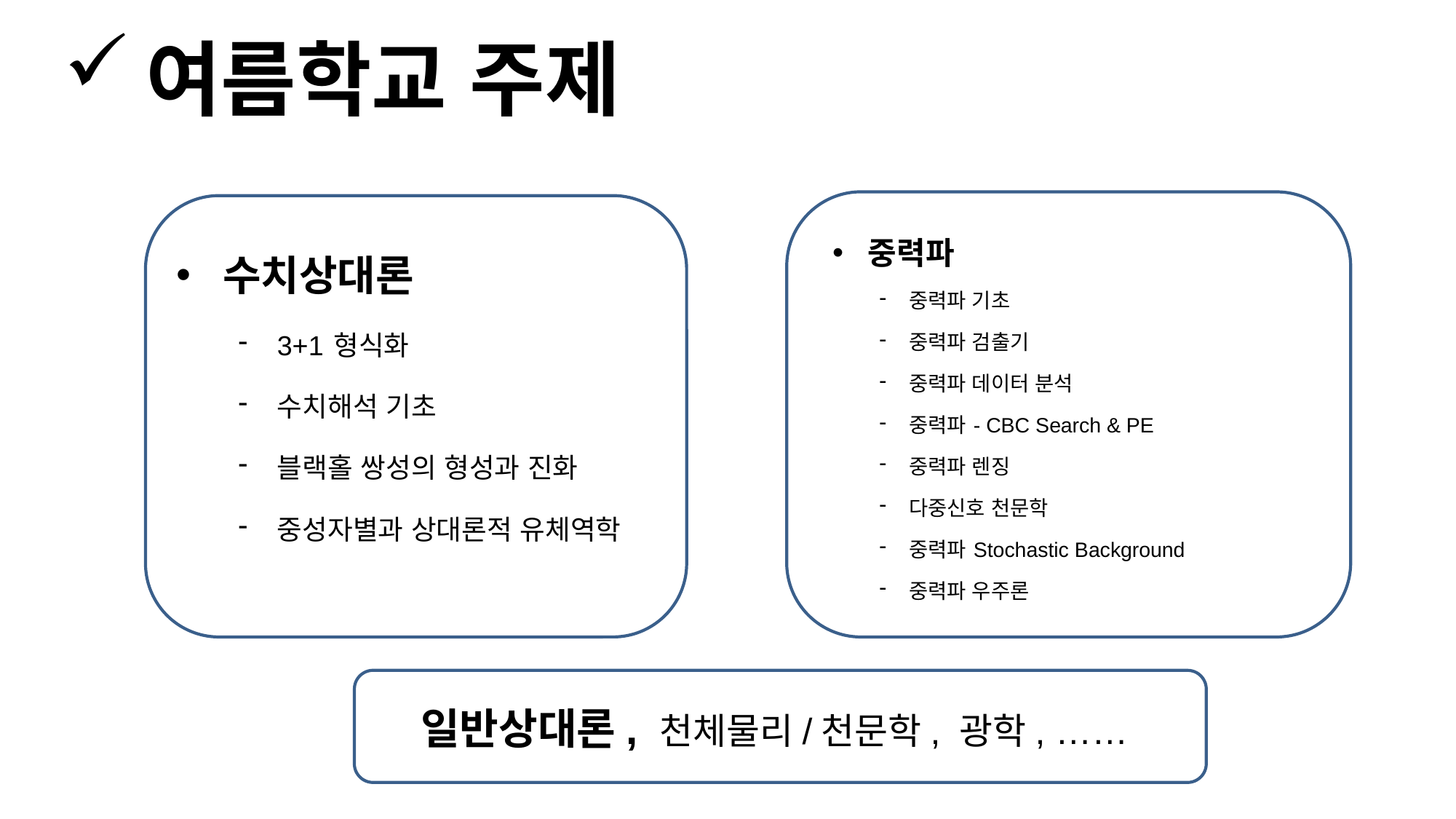

# 여름학교 주제

중력파
중력파 기초
중력파 검출기
중력파 데이터 분석
중력파 - CBC Search & PE
중력파 렌징
다중신호 천문학
중력파 Stochastic Background
중력파 우주론
수치상대론
3+1 형식화
수치해석 기초
블랙홀 쌍성의 형성과 진화
중성자별과 상대론적 유체역학

일반상대론, 천체물리/천문학, 광학, ……